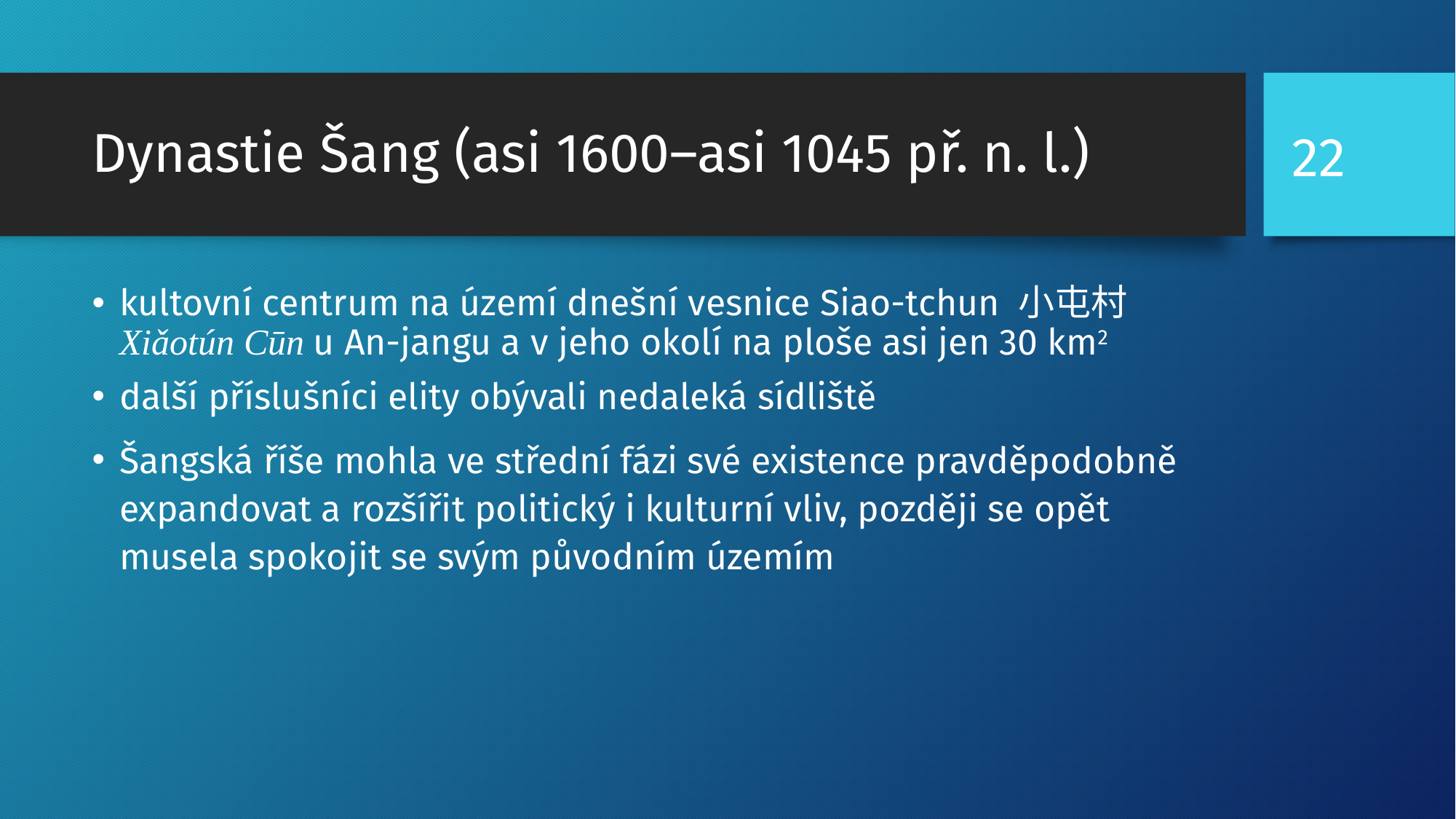

22
# Dynastie Šang (asi 1600–asi 1045 př. n. l.)
kultovní centrum na území dnešní vesnice Siao-tchun 小屯村 Xiǎotún Cūn u An-jangu a v jeho okolí na ploše asi jen 30 km2
další příslušníci elity obývali nedaleká sídliště
Šangská říše mohla ve střední fázi své existence pravděpodobně expandovat a rozšířit politický i kulturní vliv, později se opět musela spokojit se svým původním územím